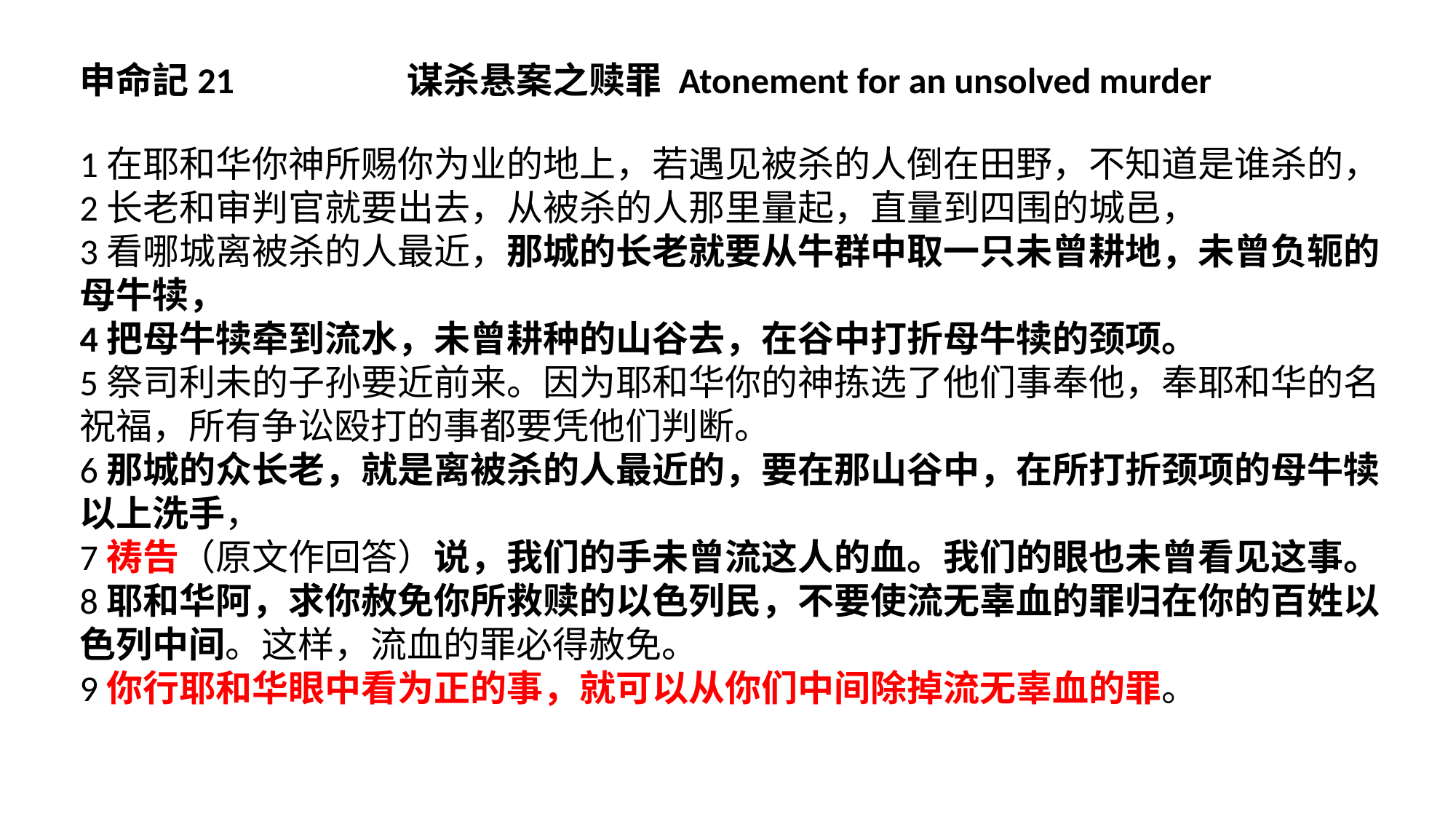

申命記21		谋杀悬案之赎罪 Atonement for an unsolved murder

1在耶和华你神所赐你为业的地上，若遇见被杀的人倒在田野，不知道是谁杀的，
2长老和审判官就要出去，从被杀的人那里量起，直量到四围的城邑，
3看哪城离被杀的人最近，那城的长老就要从牛群中取一只未曾耕地，未曾负轭的母牛犊，
4把母牛犊牵到流水，未曾耕种的山谷去，在谷中打折母牛犊的颈项。
5祭司利未的子孙要近前来。因为耶和华你的神拣选了他们事奉他，奉耶和华的名祝福，所有争讼殴打的事都要凭他们判断。
6那城的众长老，就是离被杀的人最近的，要在那山谷中，在所打折颈项的母牛犊以上洗手，
7祷告（原文作回答）说，我们的手未曾流这人的血。我们的眼也未曾看见这事。
8耶和华阿，求你赦免你所救赎的以色列民，不要使流无辜血的罪归在你的百姓以色列中间。这样，流血的罪必得赦免。
9你行耶和华眼中看为正的事，就可以从你们中间除掉流无辜血的罪。